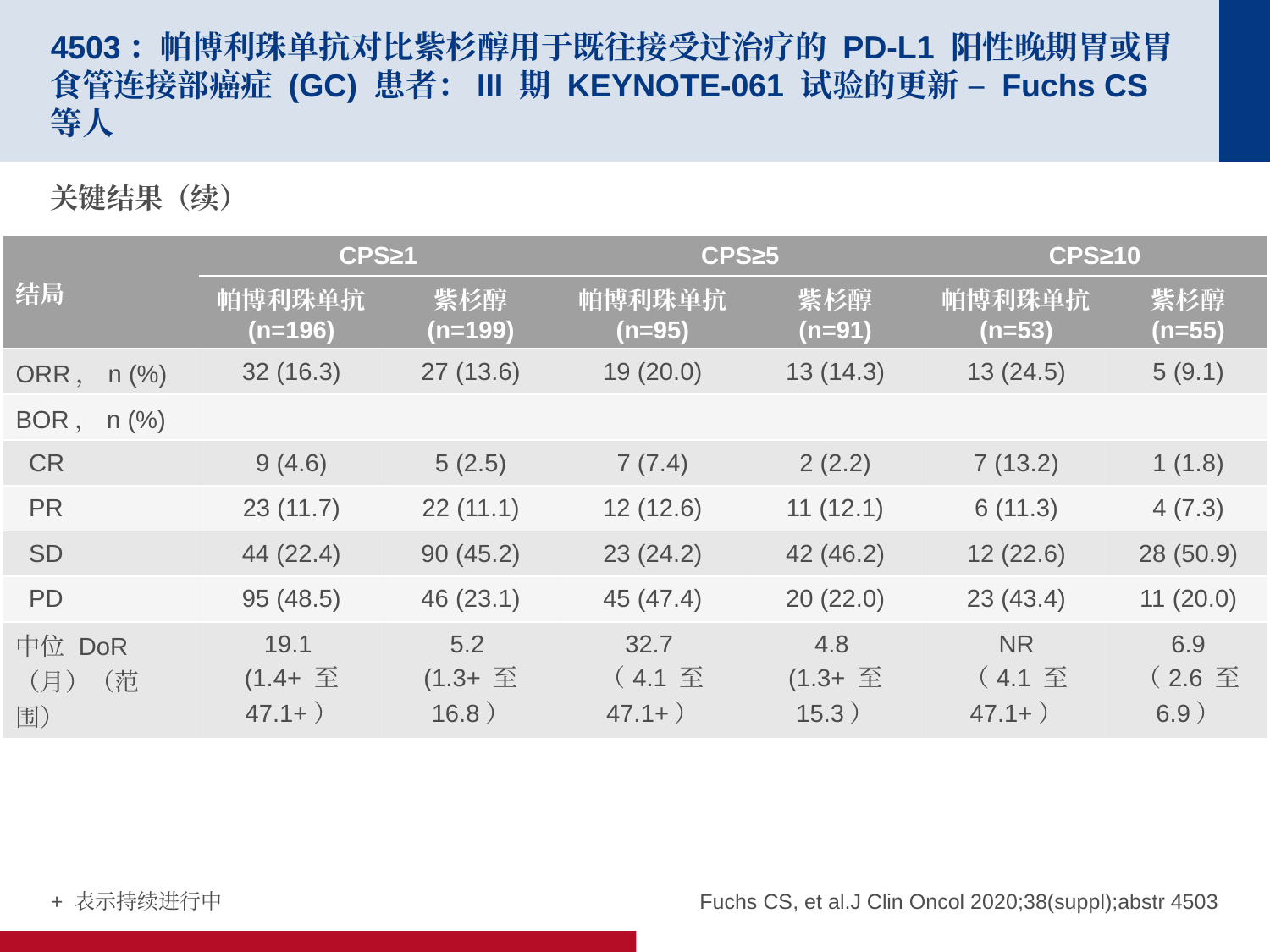

# 4503：帕博利珠单抗对比紫杉醇用于既往接受过治疗的 PD-L1 阳性晚期胃或胃食管连接部癌症 (GC) 患者：III 期 KEYNOTE-061 试验的更新 – Fuchs CS 等人
关键结果（续）

| 结局 | CPS≥1 |  | CPS≥5 |  | CPS≥10 |  |
| --- | --- | --- | --- | --- | --- | --- |
|  | 帕博利珠单抗 (n=196) | 紫杉醇 (n=199) | 帕博利珠单抗 (n=95) | 紫杉醇 (n=91) | 帕博利珠单抗 (n=53) | 紫杉醇 (n=55) |
| ORR，n (%) | 32 (16.3) | 27 (13.6) | 19 (20.0) | 13 (14.3) | 13 (24.5) | 5 (9.1) |
| BOR，n (%) |  |  |  |  |  |  |
| CR | 9 (4.6) | 5 (2.5) | 7 (7.4) | 2 (2.2) | 7 (13.2) | 1 (1.8) |
| PR | 23 (11.7) | 22 (11.1) | 12 (12.6) | 11 (12.1) | 6 (11.3) | 4 (7.3) |
| SD | 44 (22.4) | 90 (45.2) | 23 (24.2) | 42 (46.2) | 12 (22.6) | 28 (50.9) |
| PD | 95 (48.5) | 46 (23.1) | 45 (47.4) | 20 (22.0) | 23 (43.4) | 11 (20.0) |
| 中位 DoR（月）（范围） | 19.1 (1.4+ 至 47.1+） | 5.2 (1.3+ 至 16.8） | 32.7 （4.1 至 47.1+） | 4.8 (1.3+ 至 15.3） | NR （4.1 至 47.1+） | 6.9 （2.6 至 6.9） |
+ 表示持续进行中
Fuchs CS, et al.J Clin Oncol 2020;38(suppl);abstr 4503